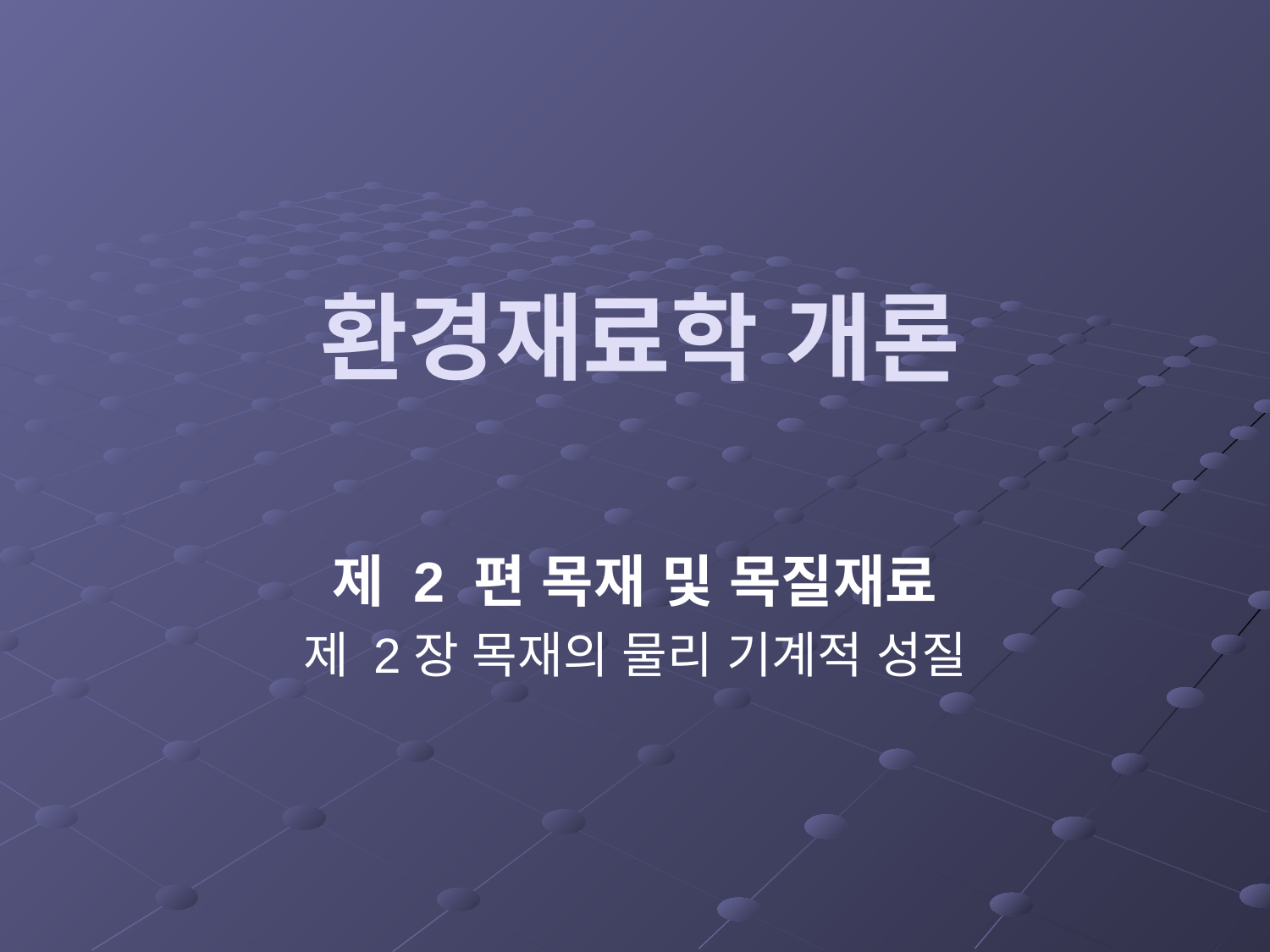

# 환경재료학 개론
제 2 편 목재 및 목질재료
제 2장 목재의 물리 기계적 성질